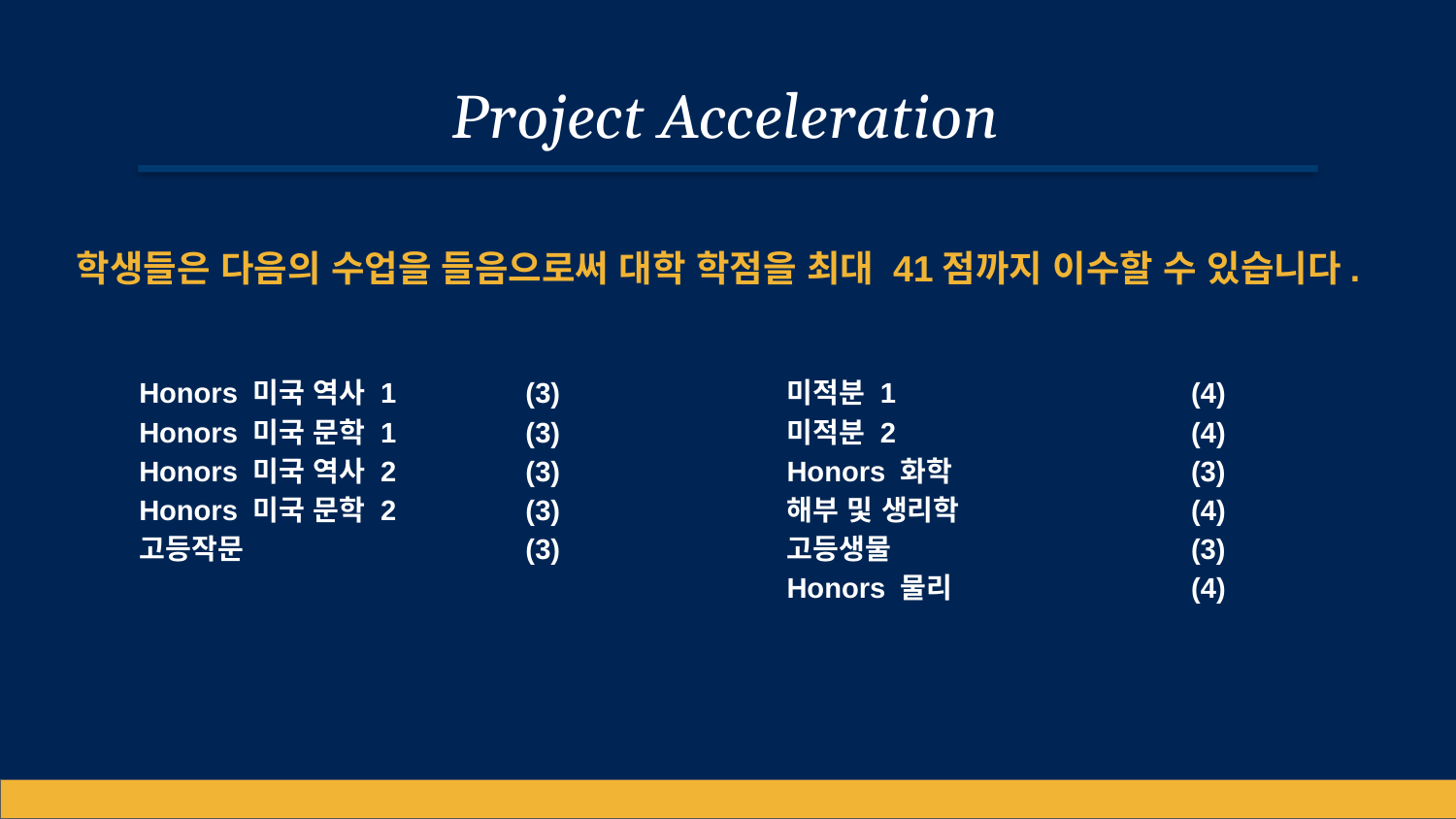

# Project Acceleration
학생들은 다음의 수업을 들음으로써 대학 학점을 최대 41점까지 이수할 수 있습니다.
Honors 미국 역사 1
Honors 미국 문학 1
Honors 미국 역사 2
Honors 미국 문학 2
고등작문

(3)
(3)
(3)
(3)
(3)

미적분 1
미적분 2
Honors 화학
해부 및 생리학
고등생물
Honors 물리
(4)
(4)
(3)
(4)
(3)
(4)